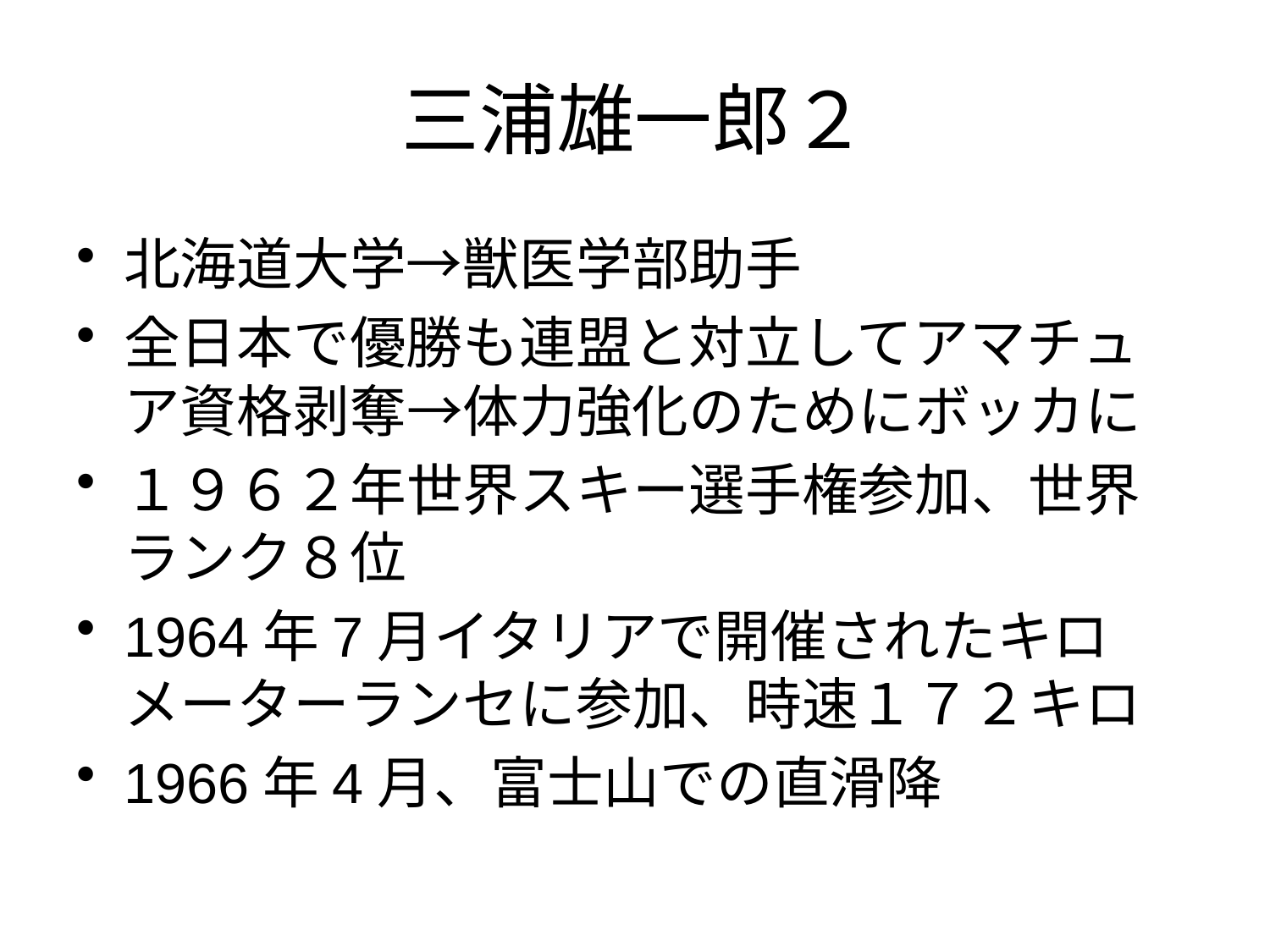

# 三浦雄一郎２
北海道大学→獣医学部助手
全日本で優勝も連盟と対立してアマチュア資格剥奪→体力強化のためにボッカに
１９６２年世界スキー選手権参加、世界ランク８位
1964年7月イタリアで開催されたキロメーターランセに参加、時速１７２キロ
1966年4月、富士山での直滑降